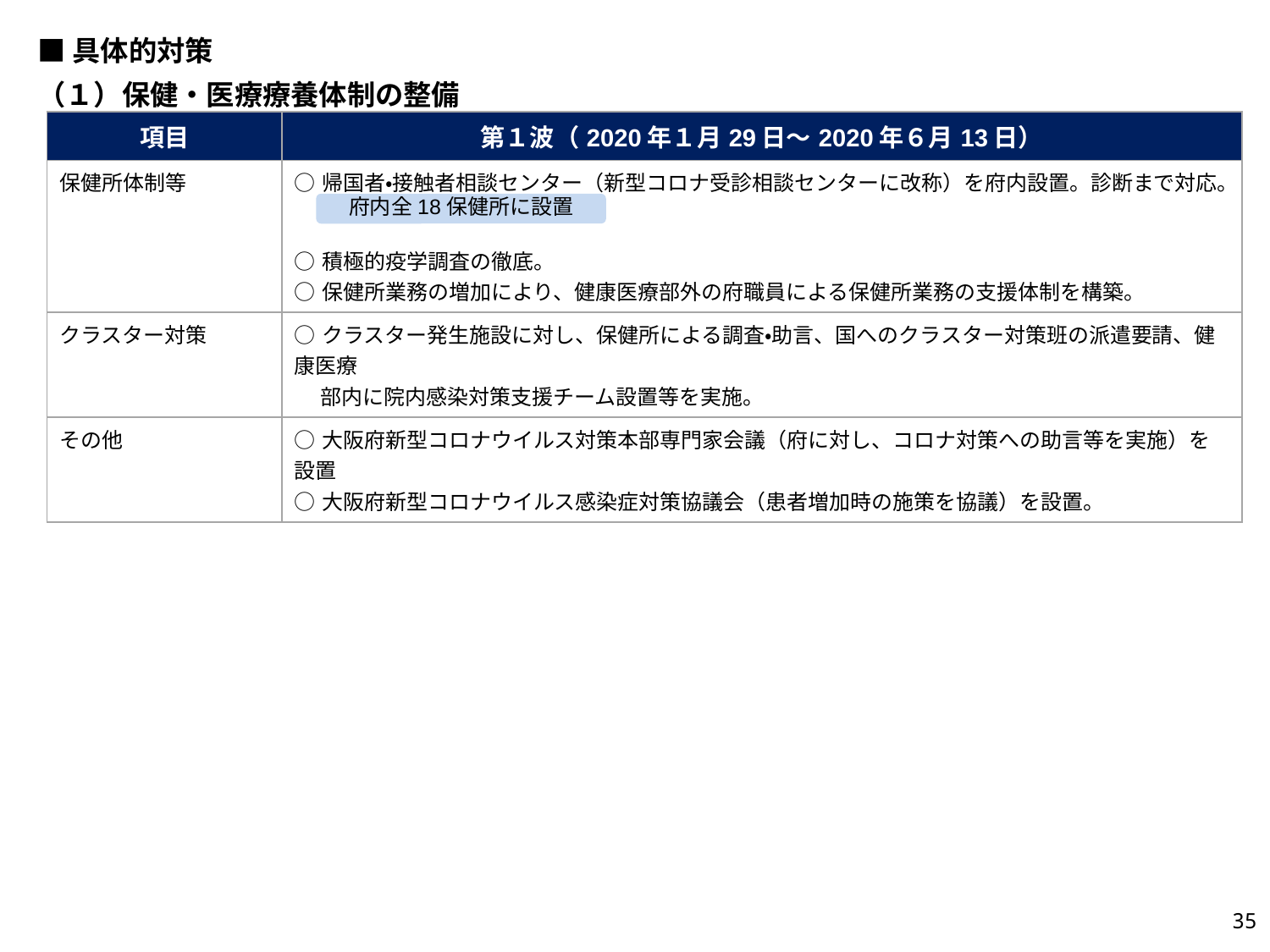

■具体的対策
（１）保健・医療療養体制の整備
| 項目 | 第１波（2020年１月29日～2020年６月13日） |
| --- | --- |
| 保健所体制等 | ○帰国者・接触者相談センター（新型コロナ受診相談センターに改称）を府内設置。診断まで対応。 ○積極的疫学調査の徹底。 ○保健所業務の増加により、健康医療部外の府職員による保健所業務の支援体制を構築。 |
| クラスター対策 | ○クラスター発生施設に対し、保健所による調査・助言、国へのクラスター対策班の派遣要請、健康医療 　 部内に院内感染対策支援チーム設置等を実施。 |
| その他 | ○大阪府新型コロナウイルス対策本部専門家会議（府に対し、コロナ対策への助言等を実施）を設置 ○大阪府新型コロナウイルス感染症対策協議会（患者増加時の施策を協議）を設置。 |
府内全18保健所に設置
35